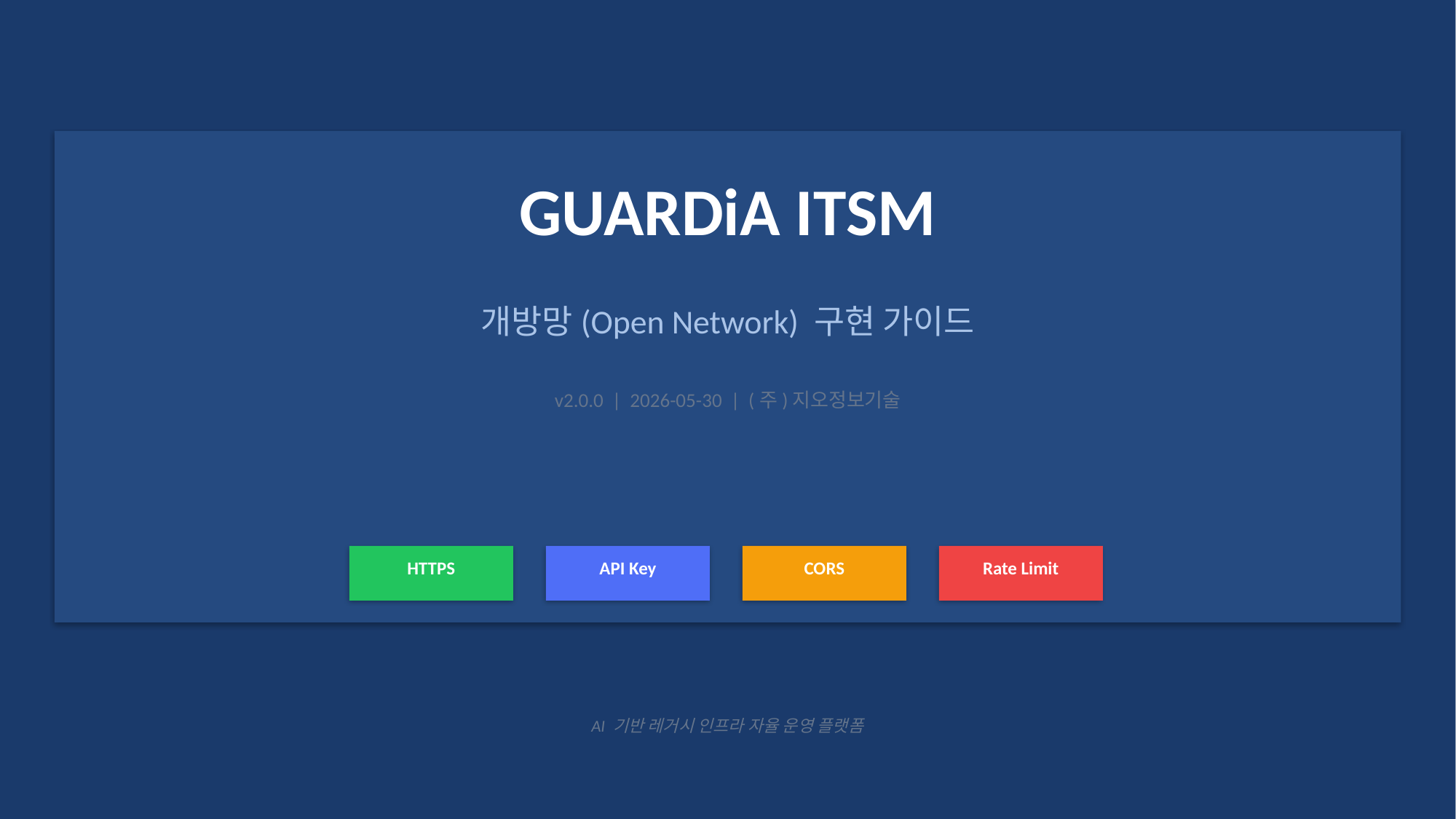

GUARDiA ITSM
개방망(Open Network) 구현 가이드
v2.0.0  |  2026-05-30  |  (주)지오정보기술

HTTPS
API Key
CORS
Rate Limit
AI 기반 레거시 인프라 자율 운영 플랫폼